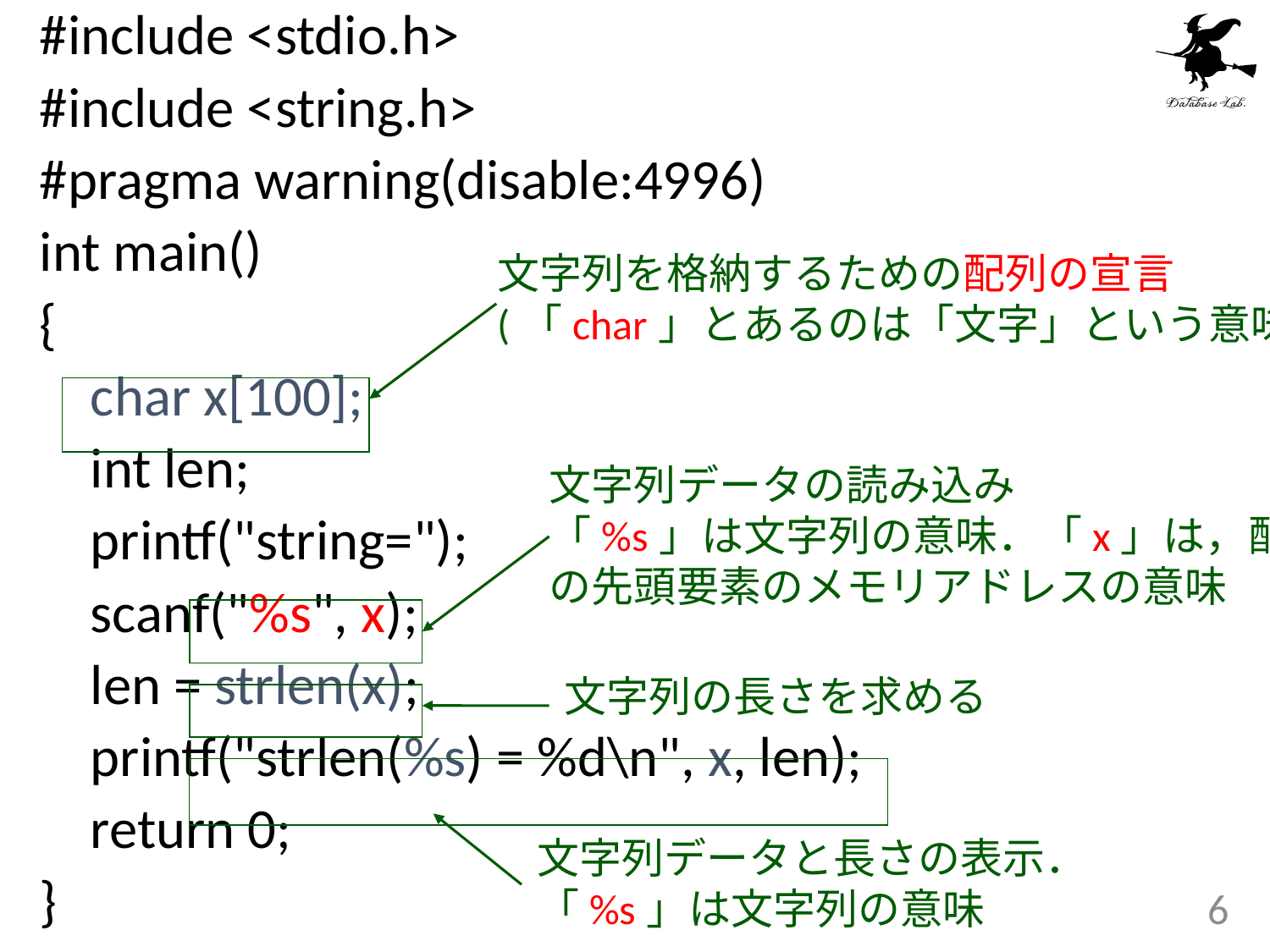

#include <stdio.h>
#include <string.h>
#pragma warning(disable:4996)
int main()
{
    char x[100];
    int len;
    printf("string=");
    scanf("%s", x);
    len = strlen(x);
    printf("strlen(%s) = %d\n", x, len);
    return 0;
}
文字列を格納するための配列の宣言
(「char」とあるのは「文字」という意味）

文字列データの読み込み
「%s」は文字列の意味．「x」は，配列
の先頭要素のメモリアドレスの意味

文字列の長さを求める

文字列データと長さの表示．
「%s」は文字列の意味
6